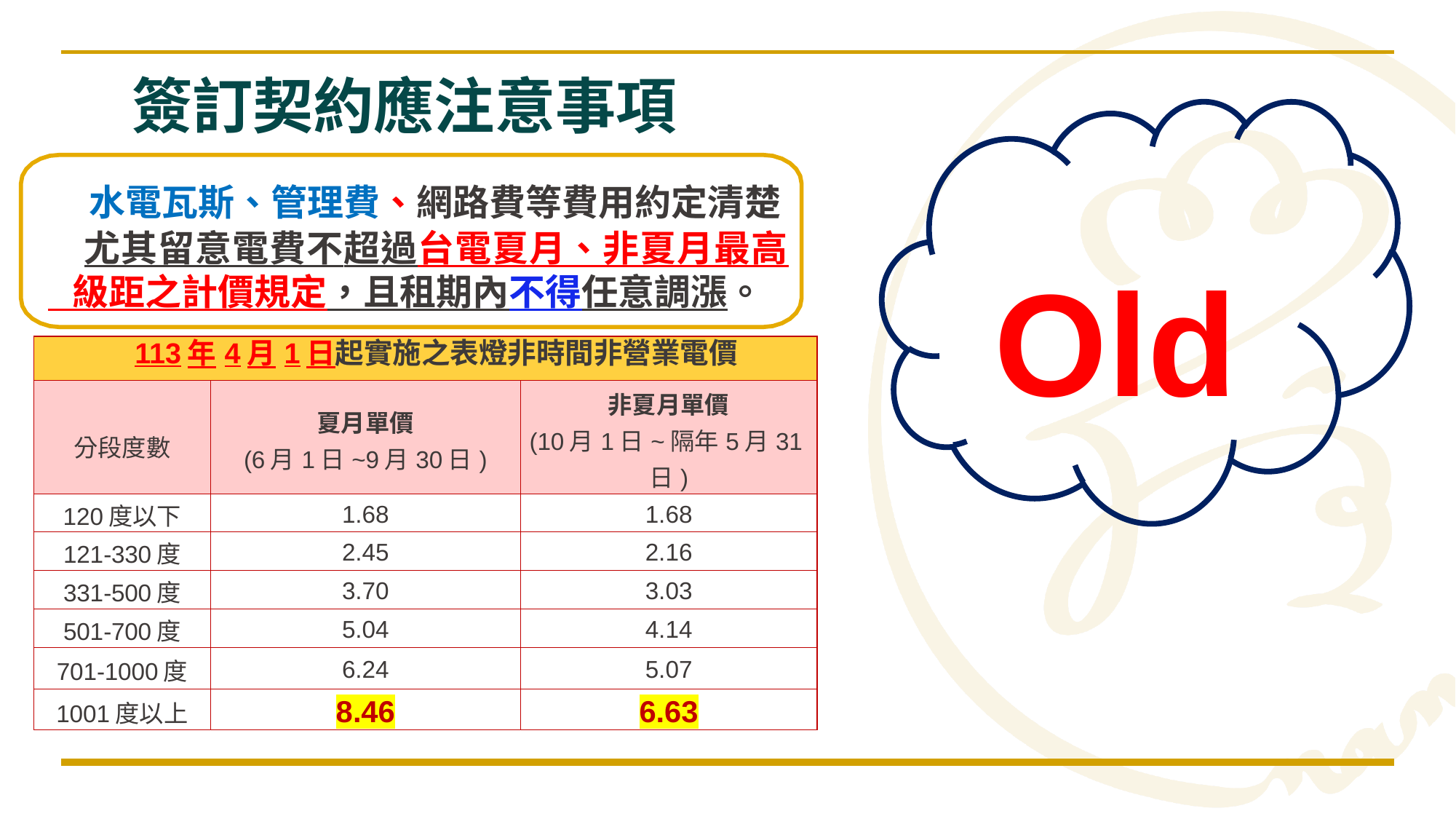

# 簽訂契約應注意事項

    水電瓦斯、管理費、網路費等費用約定清楚
   尤其留意電費不超過台電夏月、非夏月最高
   級距之計價規定，且租期內不得任意調漲。
Old
| 113年4月1日起實施之表燈非時間非營業電價 |  |  |
| --- | --- | --- |
| 分段度數 | 夏月單價 (6月1日~9月30日) | 非夏月單價 (10月1日~隔年5月31日) |
| 120度以下 | 1.68 | 1.68 |
| 121-330度 | 2.45 | 2.16 |
| 331-500度 | 3.70 | 3.03 |
| 501-700度 | 5.04 | 4.14 |
| 701-1000度 | 6.24 | 5.07 |
| 1001度以上 | 8.46 | 6.63 |